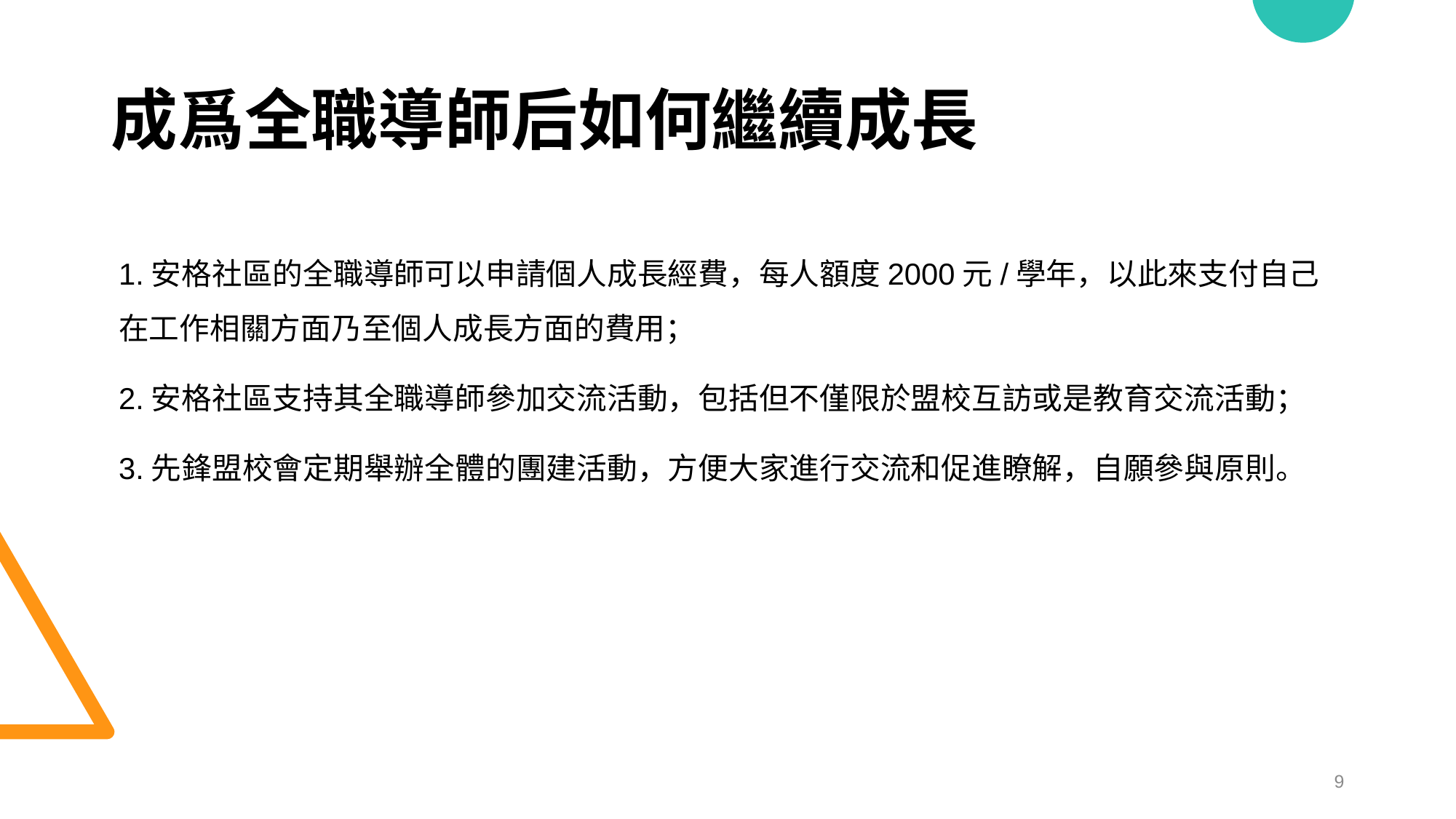

# 成爲全職導師后如何繼續成長
1.安格社區的全職導師可以申請個人成長經費，每人額度2000元/學年，以此來支付自己在工作相關方面乃至個人成長方面的費用；
2.安格社區支持其全職導師參加交流活動，包括但不僅限於盟校互訪或是教育交流活動；
3.先鋒盟校會定期舉辦全體的團建活動，方便大家進行交流和促進瞭解，自願參與原則。

9